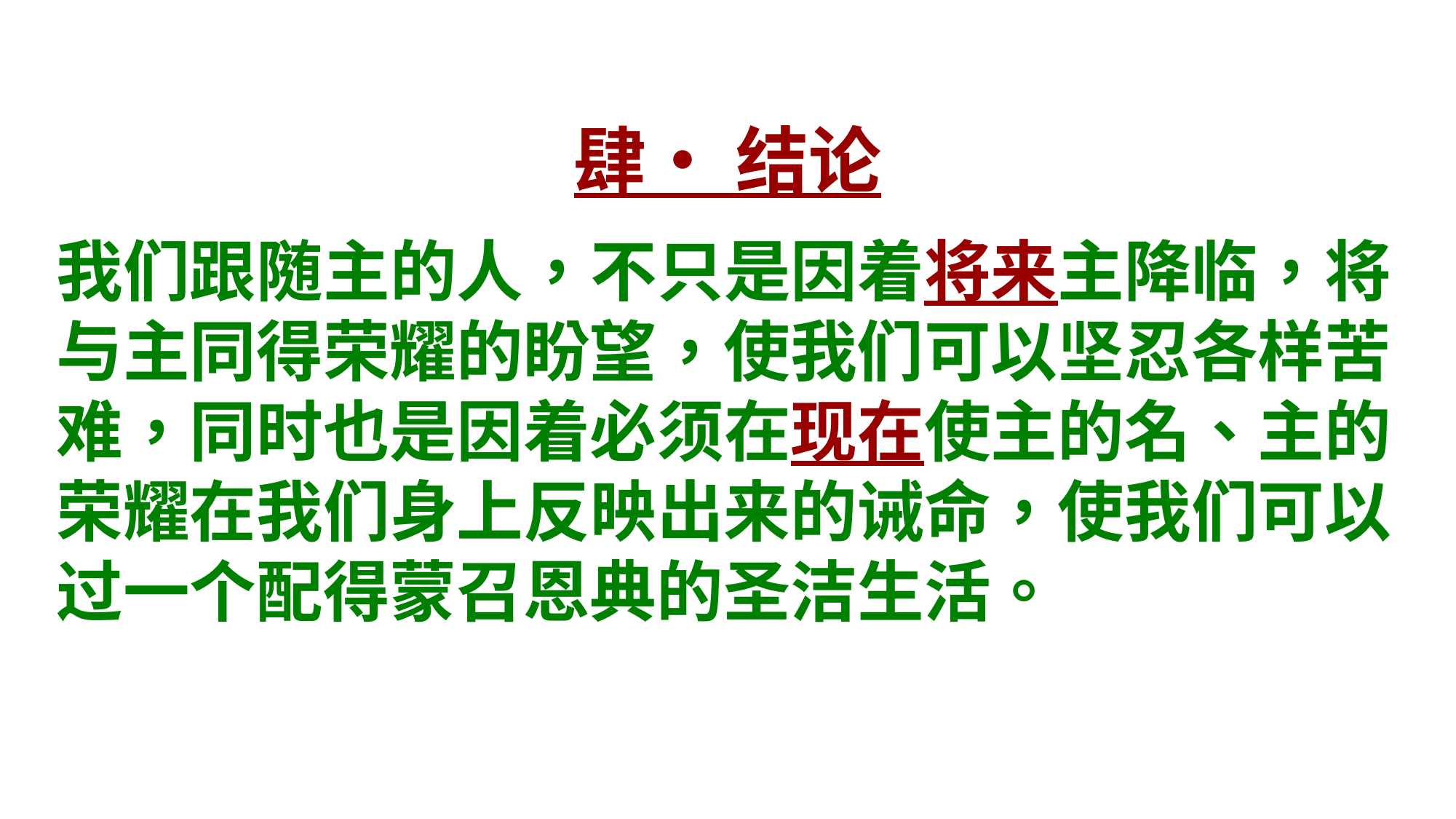

肆‧ 结论
我们跟随主的人，不只是因着将来主降临，将与主同得荣耀的盼望，使我们可以坚忍各样苦难，同时也是因着必须在现在使主的名、主的荣耀在我们身上反映出来的诫命，使我们可以过一个配得蒙召恩典的圣洁生活。